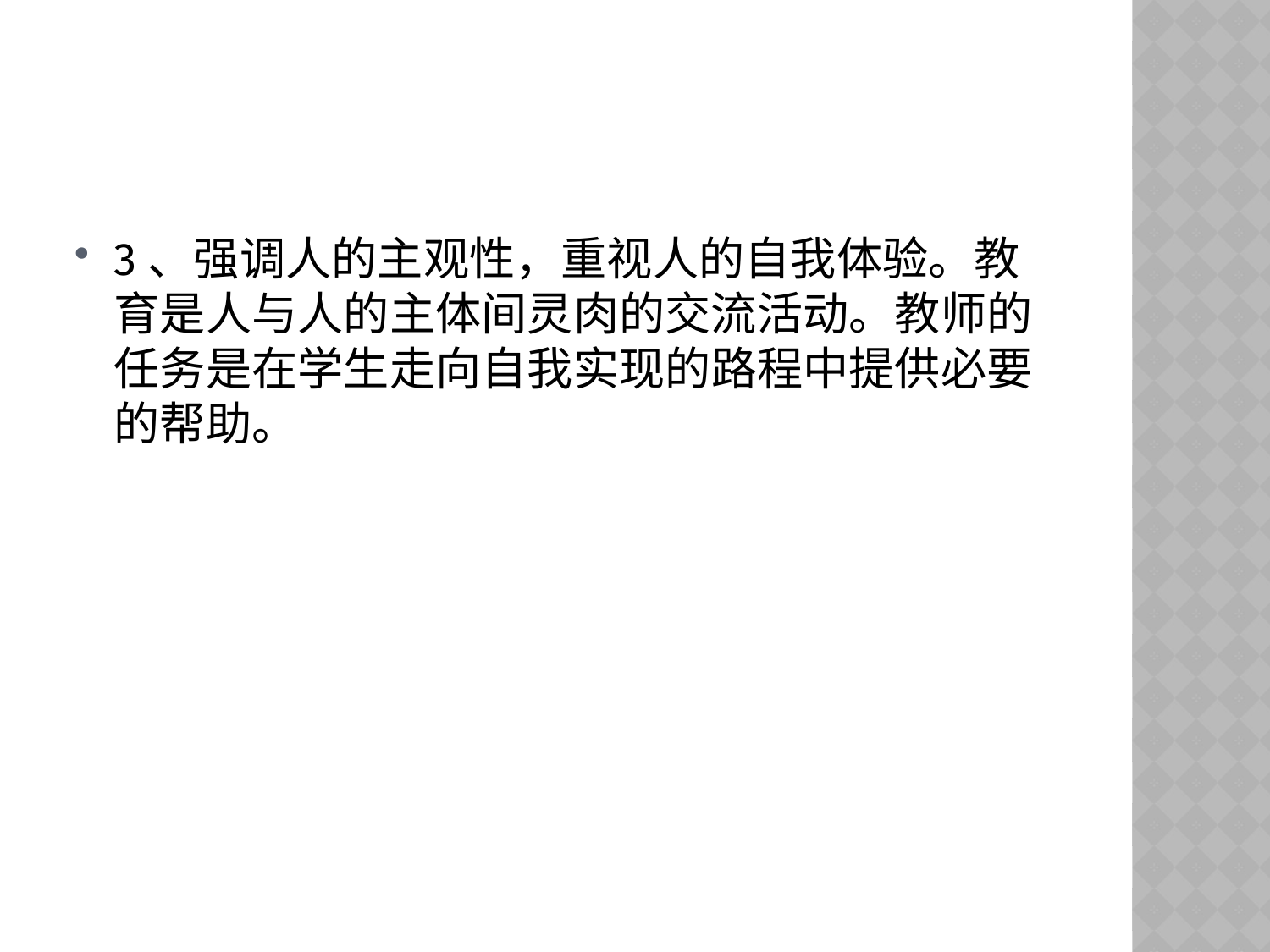

#
3、强调人的主观性，重视人的自我体验。教育是人与人的主体间灵肉的交流活动。教师的任务是在学生走向自我实现的路程中提供必要的帮助。